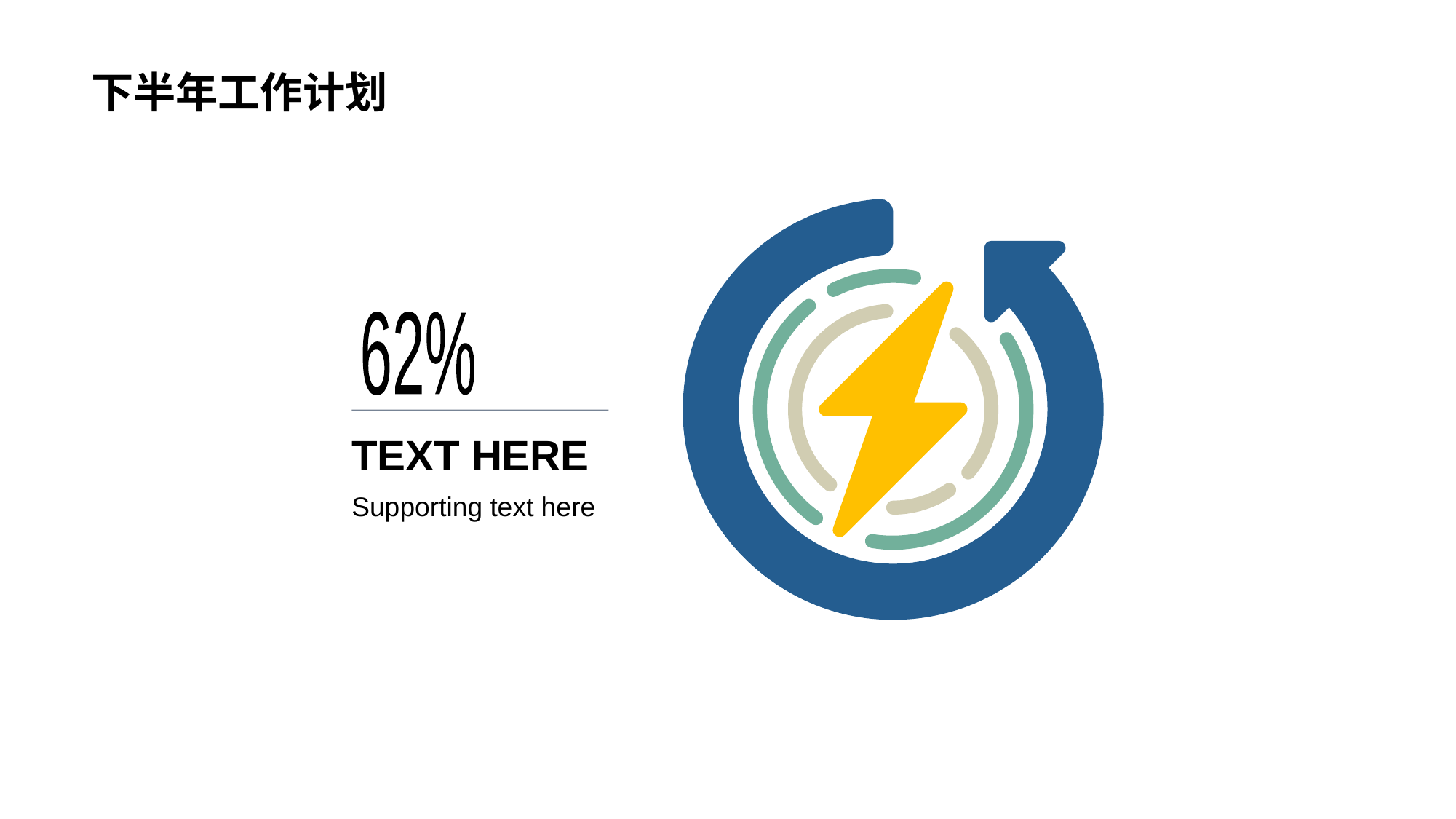

# 下半年工作计划

62%

TEXT HERE
Supporting text here